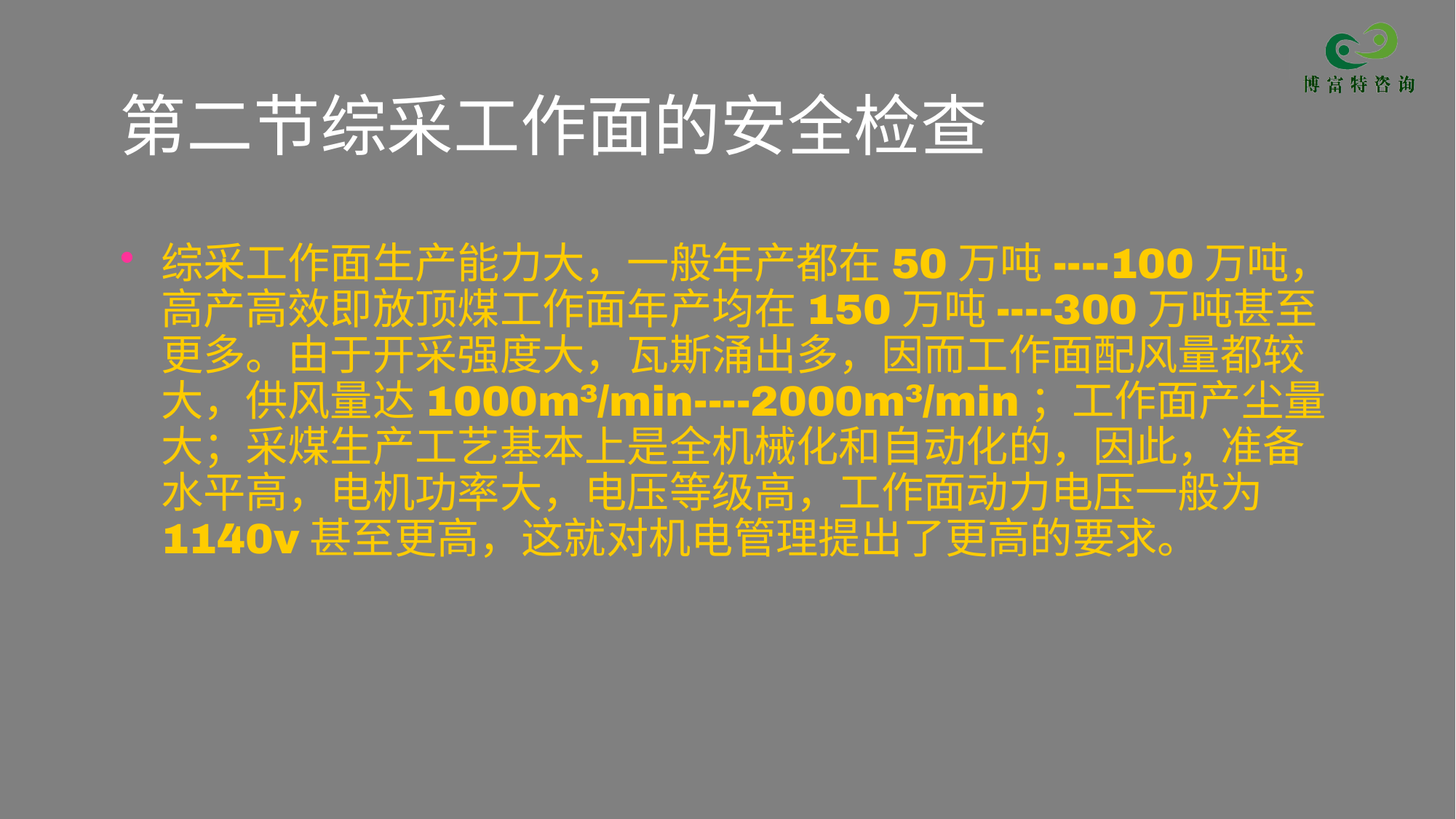

# 第二节综采工作面的安全检查
综采工作面生产能力大，一般年产都在50万吨----100万吨，高产高效即放顶煤工作面年产均在150万吨----300万吨甚至更多。由于开采强度大，瓦斯涌出多，因而工作面配风量都较大，供风量达1000m³/min----2000m³/min；工作面产尘量大；采煤生产工艺基本上是全机械化和自动化的，因此，准备水平高，电机功率大，电压等级高，工作面动力电压一般为1140v甚至更高，这就对机电管理提出了更高的要求。